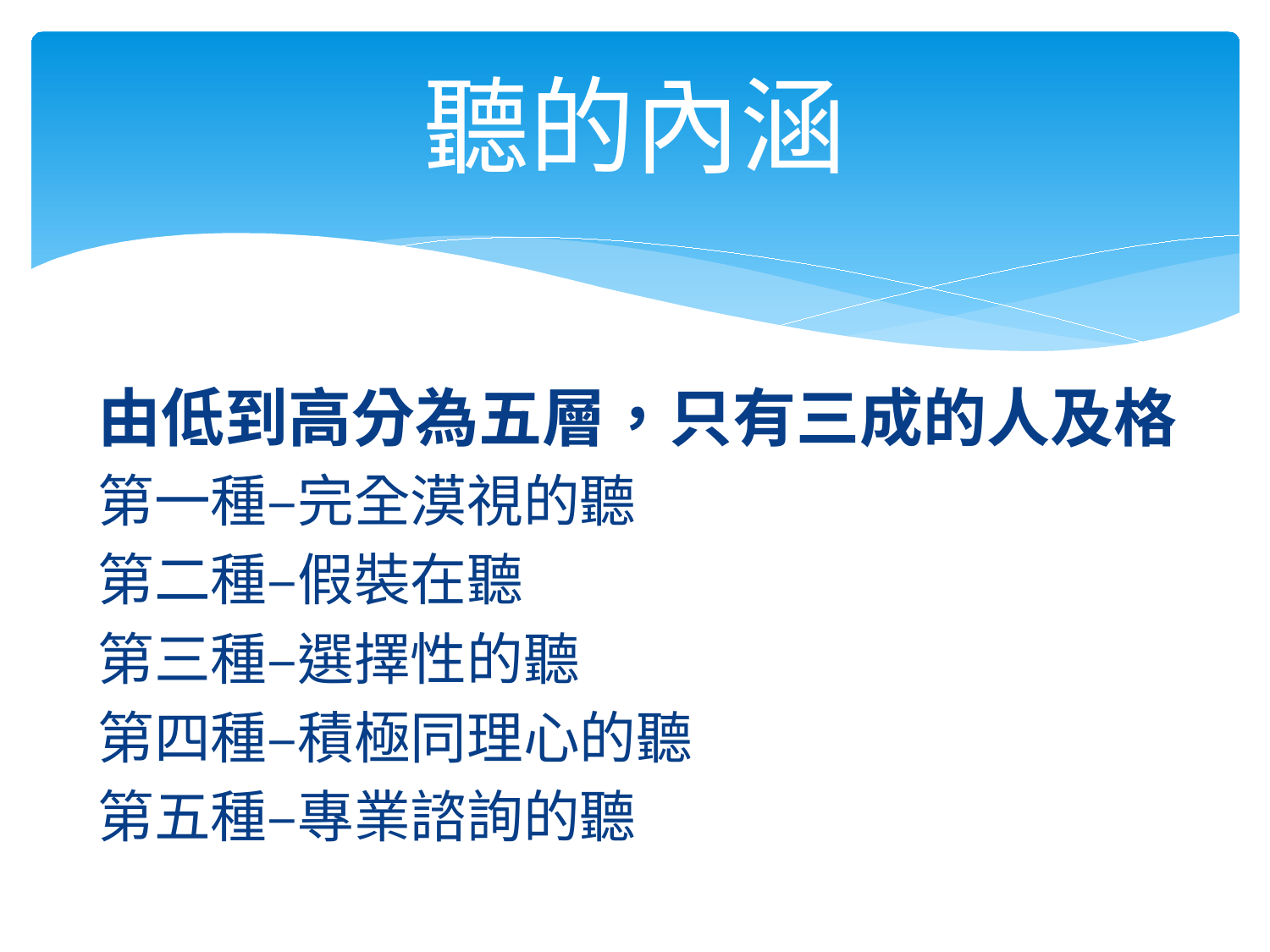

# 聽的內涵
由低到高分為五層，只有三成的人及格
第一種–完全漠視的聽
第二種–假裝在聽
第三種–選擇性的聽
第四種–積極同理心的聽
第五種–專業諮詢的聽